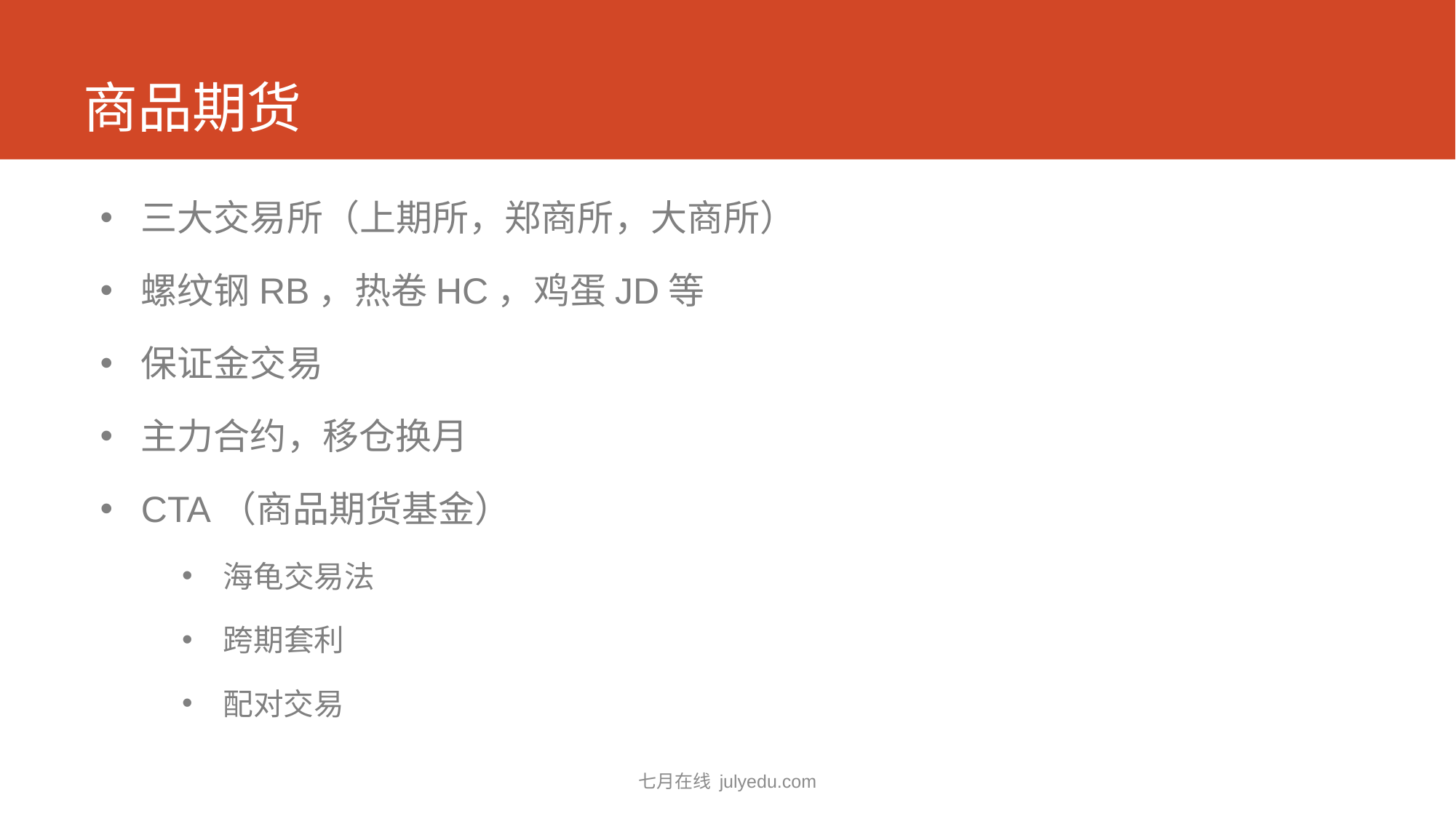

# 商品期货
三大交易所（上期所，郑商所，大商所）
螺纹钢RB，热卷HC，鸡蛋JD等
保证金交易
主力合约，移仓换月
CTA（商品期货基金）
海龟交易法
跨期套利
配对交易

七月在线 julyedu.com